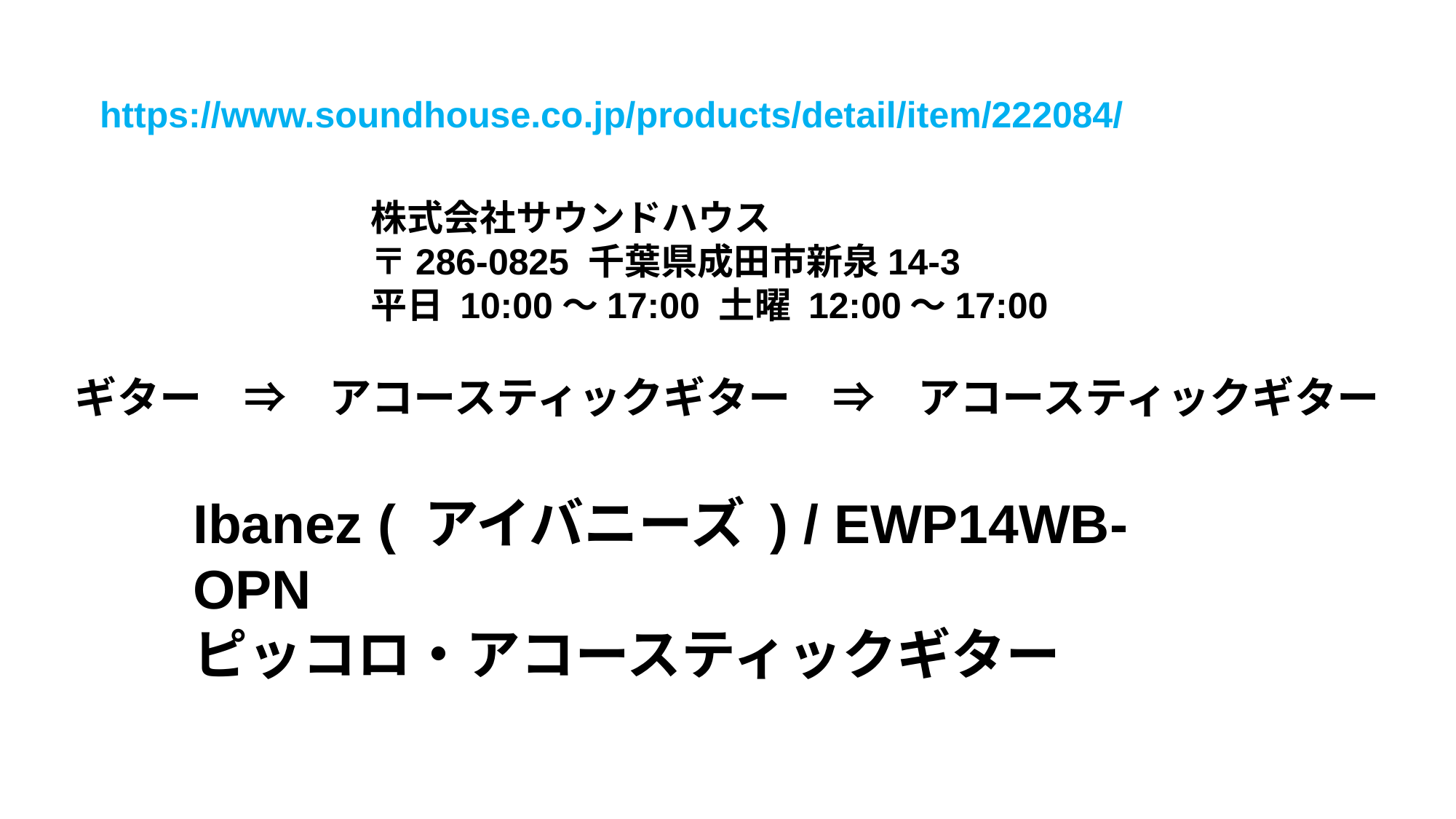

https://www.soundhouse.co.jp/products/detail/item/222084/
株式会社サウンドハウス
〒286-0825 千葉県成田市新泉14-3
平日 10:00～17:00 土曜 12:00～17:00
ギター　⇒　アコースティックギター　⇒　アコースティックギター
Ibanez ( アイバニーズ ) / EWP14WB-OPN
ピッコロ・アコースティックギター